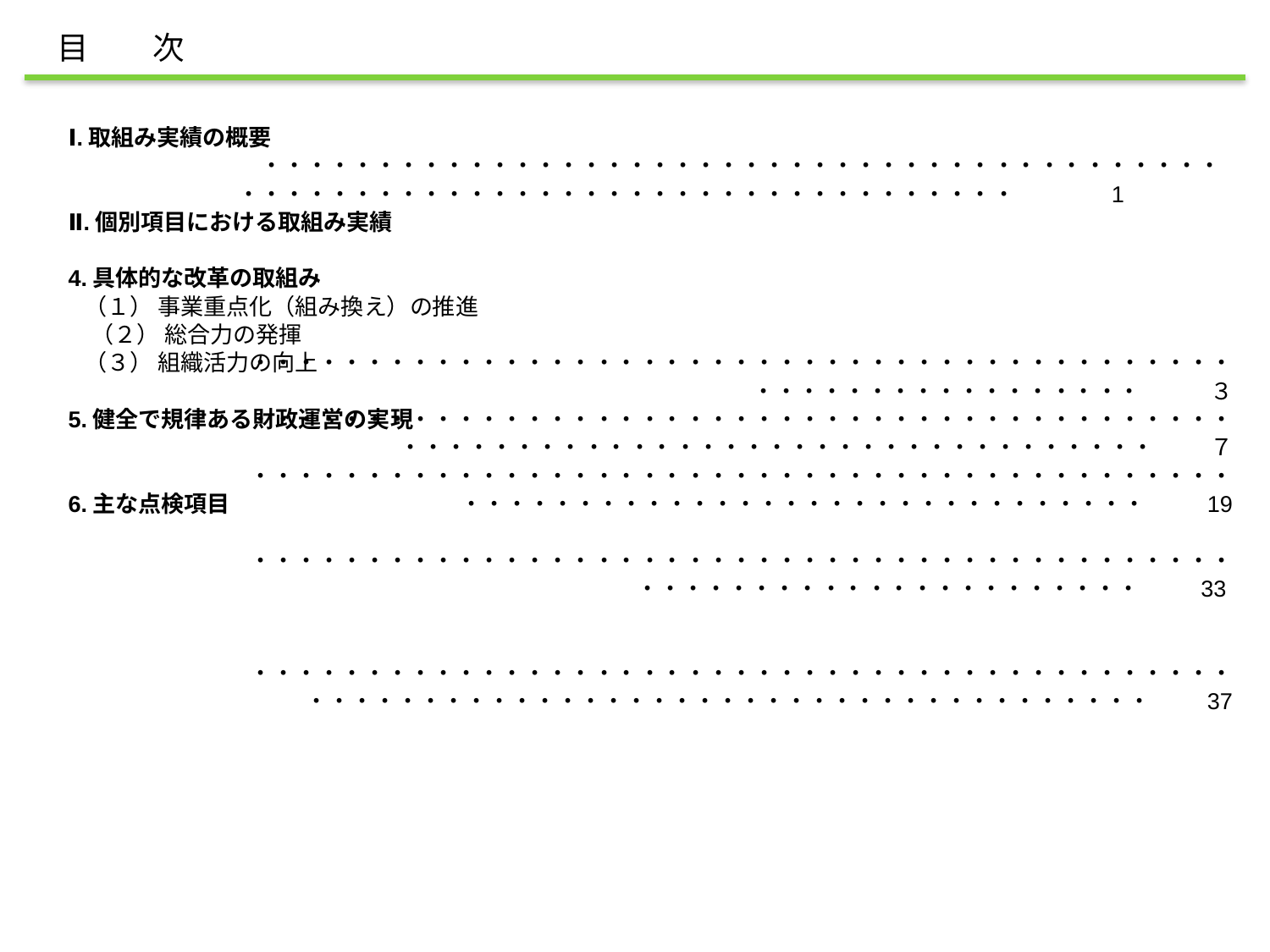

目　　次
　　　・・・・・・・・・・・・・・・・・・・・・・・・・・・・・・・・・・・・・・・・・・・・・・・・・・・・・・・・・・・・・・・・・・・・・・・・・・・・　　　　1

・・・・・・・・・・・・・・・・・・・・・・・・・・・・・・・・・・・・・・・・・・・・・・・・・・・・・・・・・・・・　　　３
・・・・・・・・・・・・・・・・・・・・・・・・・・・・・・・・・・・・・・・・・・・・・・・・・・・・・・・・・・・・・・・・・・・・・・・・・・・・　　  ７
・・・・・・・・・・・・・・・・・・・・・・・・・・・・・・・・・・・・・・・・・・・・・・・・・・・・・・・・・・・・・・・・・・・・・・・・・　  　19

・・・・・・・・・・・・・・・・・・・・・・・・・・・・・・・・・・・・・・・・・・・・・・・・・・・・・・・・・・・・・・・・・　  　33

・・・・・・・・・・・・・・・・・・・・・・・・・・・・・・・・・・・・・・・・・・・・・・・・・・・・・・・・・・・・・・・・・・・・・・・・・・・・・・・・　 　37

Ⅰ.取組み実績の概要

Ⅱ.個別項目における取組み実績

4.具体的な改革の取組み
  （１） 事業重点化（組み換え）の推進
　（２） 総合力の発揮
  （３） 組織活力の向上

5.健全で規律ある財政運営の実現

6.主な点検項目